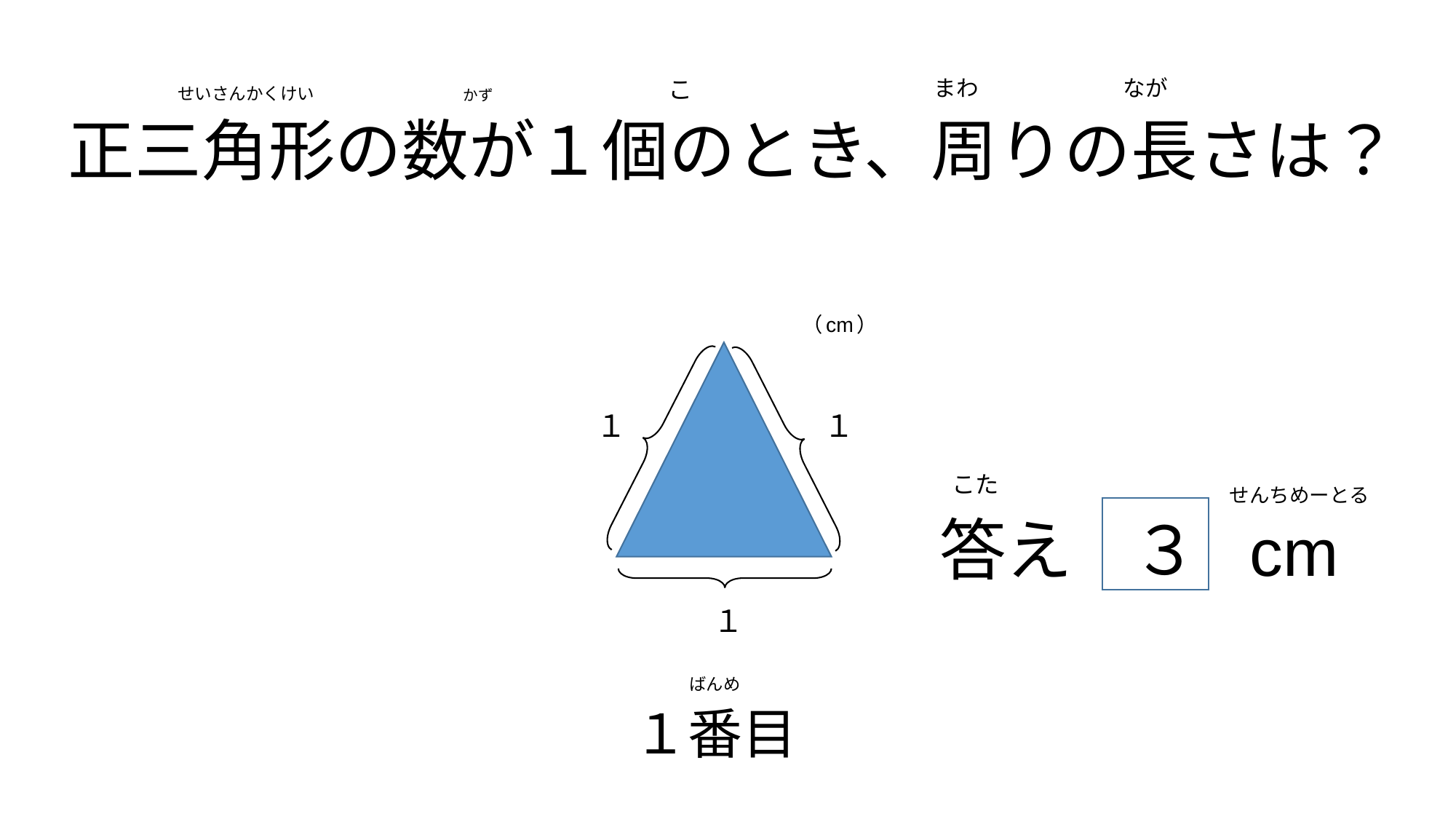

まわ
　なが
　せいさんかくけい
　かず
　こ
# 正三角形の数が１個のとき、周りの長さは？
　（cm）

　１
　１
　こた

　せんちめーとる

３
答え
cm
　１
　ばんめ
１番目